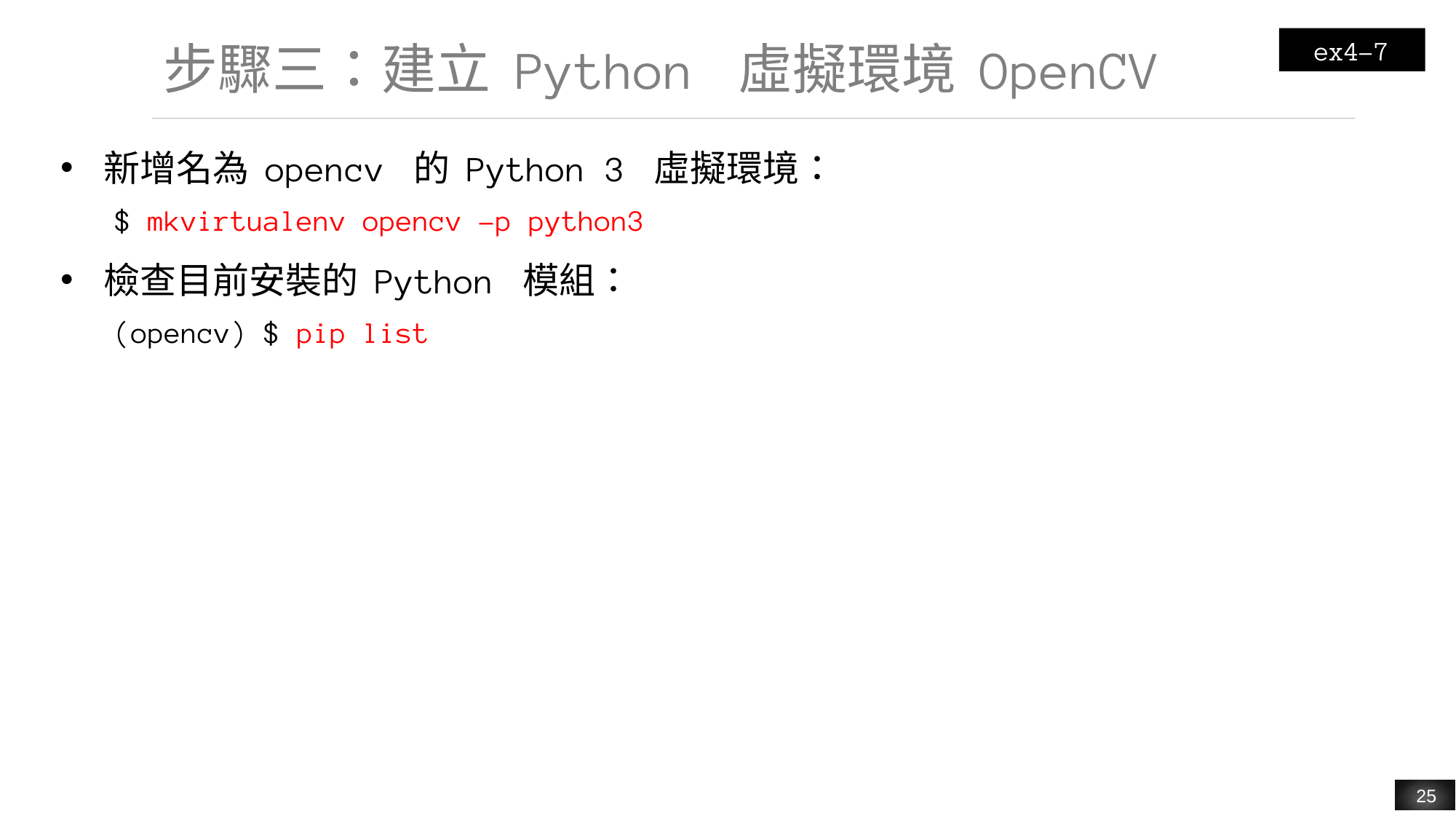

ex4-7
# 步驟三：建立 Python 虛擬環境 OpenCV
新增名為 opencv 的 Python 3 虛擬環境：
$ mkvirtualenv opencv -p python3
檢查目前安裝的 Python 模組：
(opencv) $ pip list